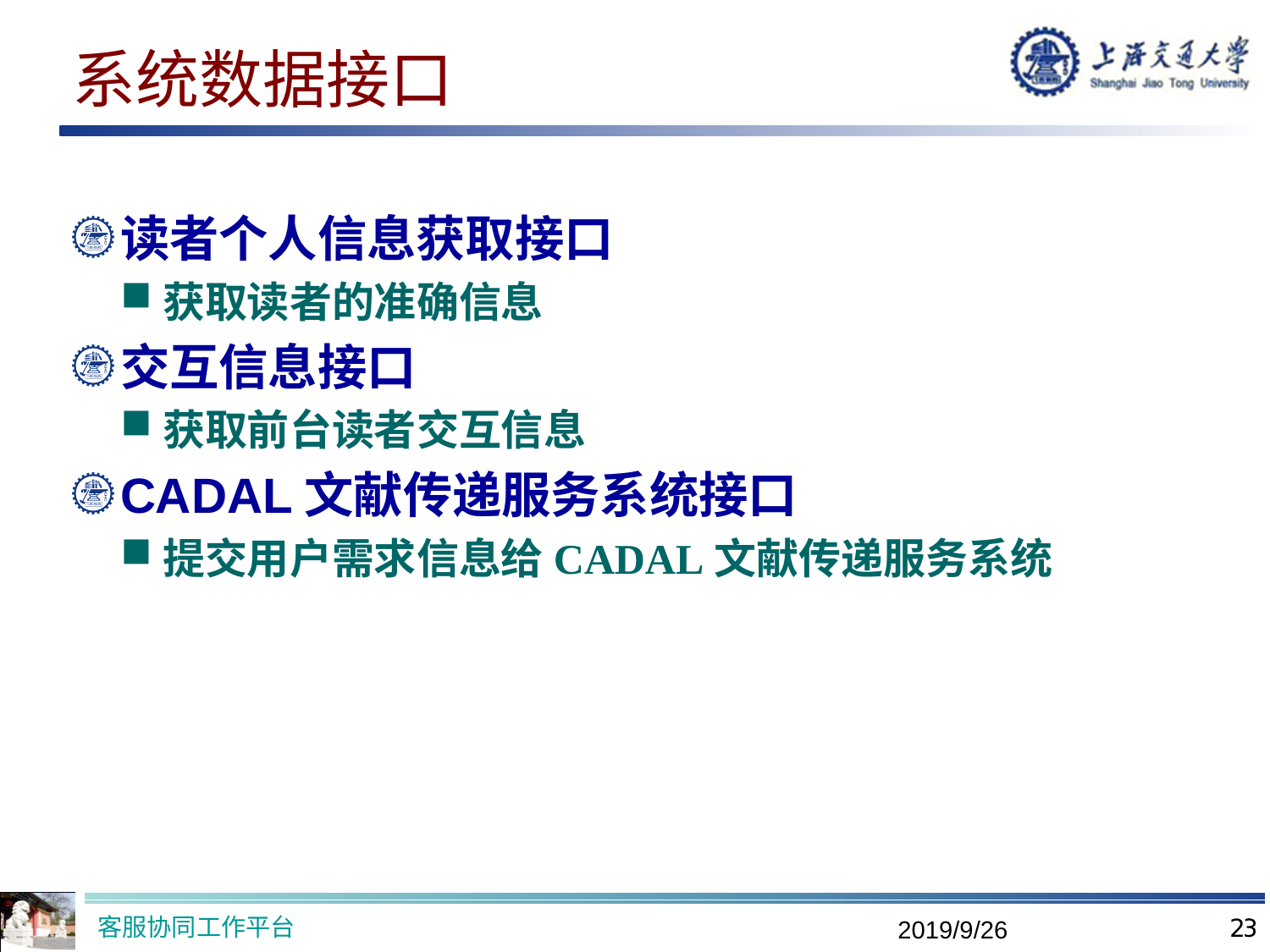

# 系统数据接口
读者个人信息获取接口
获取读者的准确信息
交互信息接口
获取前台读者交互信息
CADAL文献传递服务系统接口
提交用户需求信息给CADAL文献传递服务系统
客服协同工作平台
23
2019/9/26